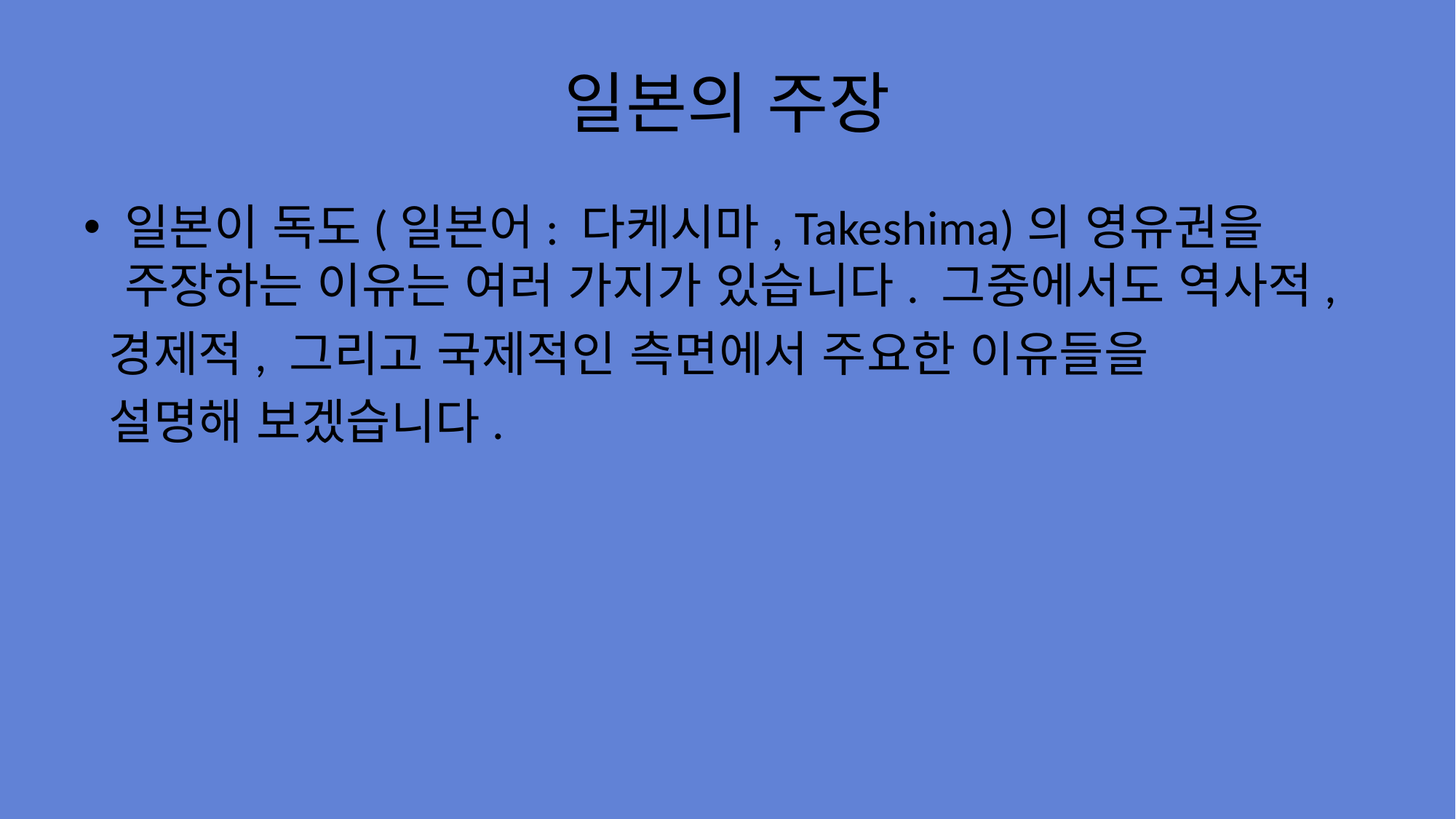

# 일본의 주장
일본이 독도(일본어: 다케시마, Takeshima)의 영유권을 주장하는 이유는 여러 가지가 있습니다. 그중에서도 역사적,
 경제적, 그리고 국제적인 측면에서 주요한 이유들을
 설명해 보겠습니다.